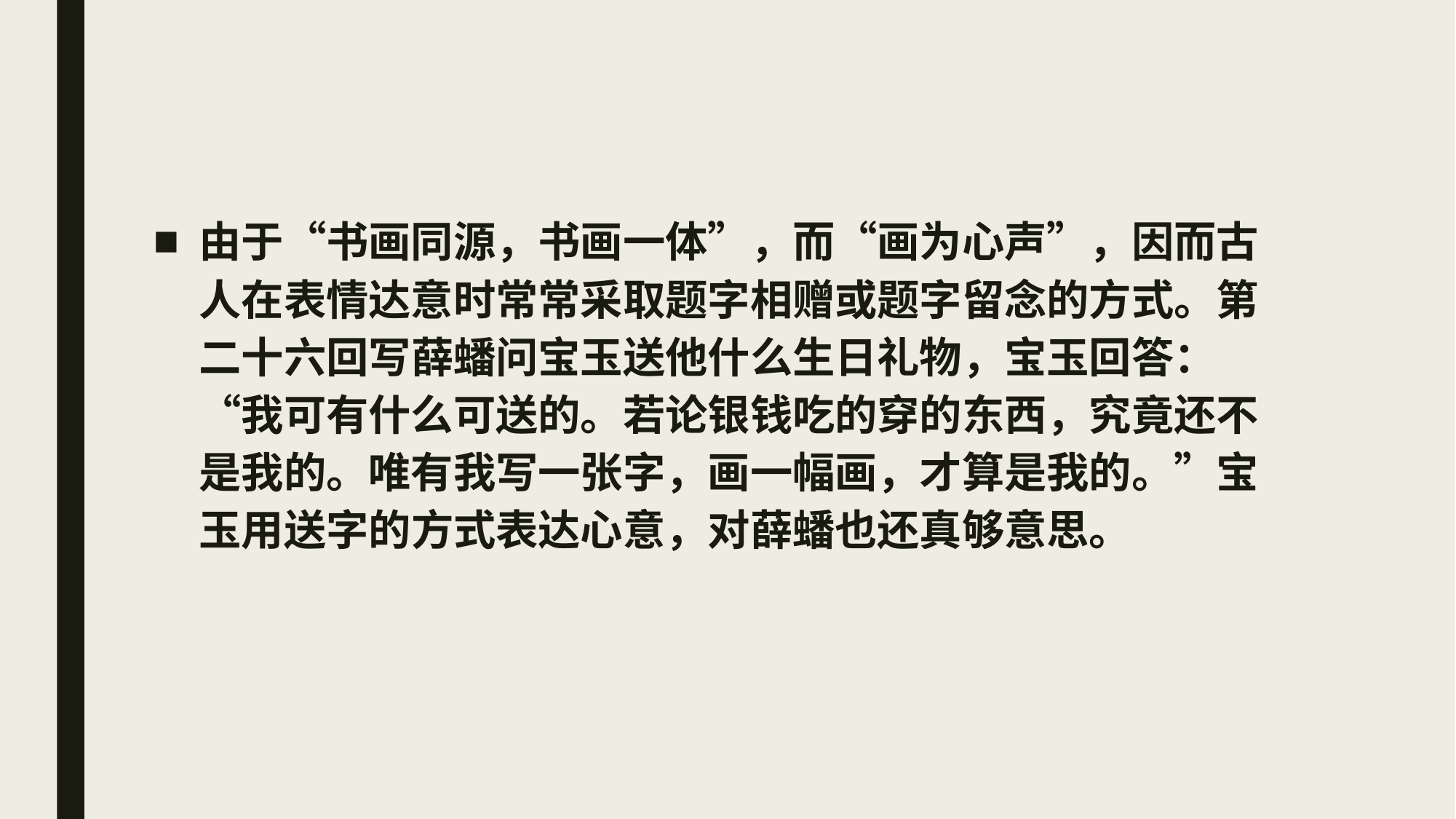

#
由于“书画同源，书画一体”，而“画为心声”，因而古人在表情达意时常常采取题字相赠或题字留念的方式。第二十六回写薛蟠问宝玉送他什么生日礼物，宝玉回答：“我可有什么可送的。若论银钱吃的穿的东西，究竟还不是我的。唯有我写一张字，画一幅画，才算是我的。”宝玉用送字的方式表达心意，对薛蟠也还真够意思。